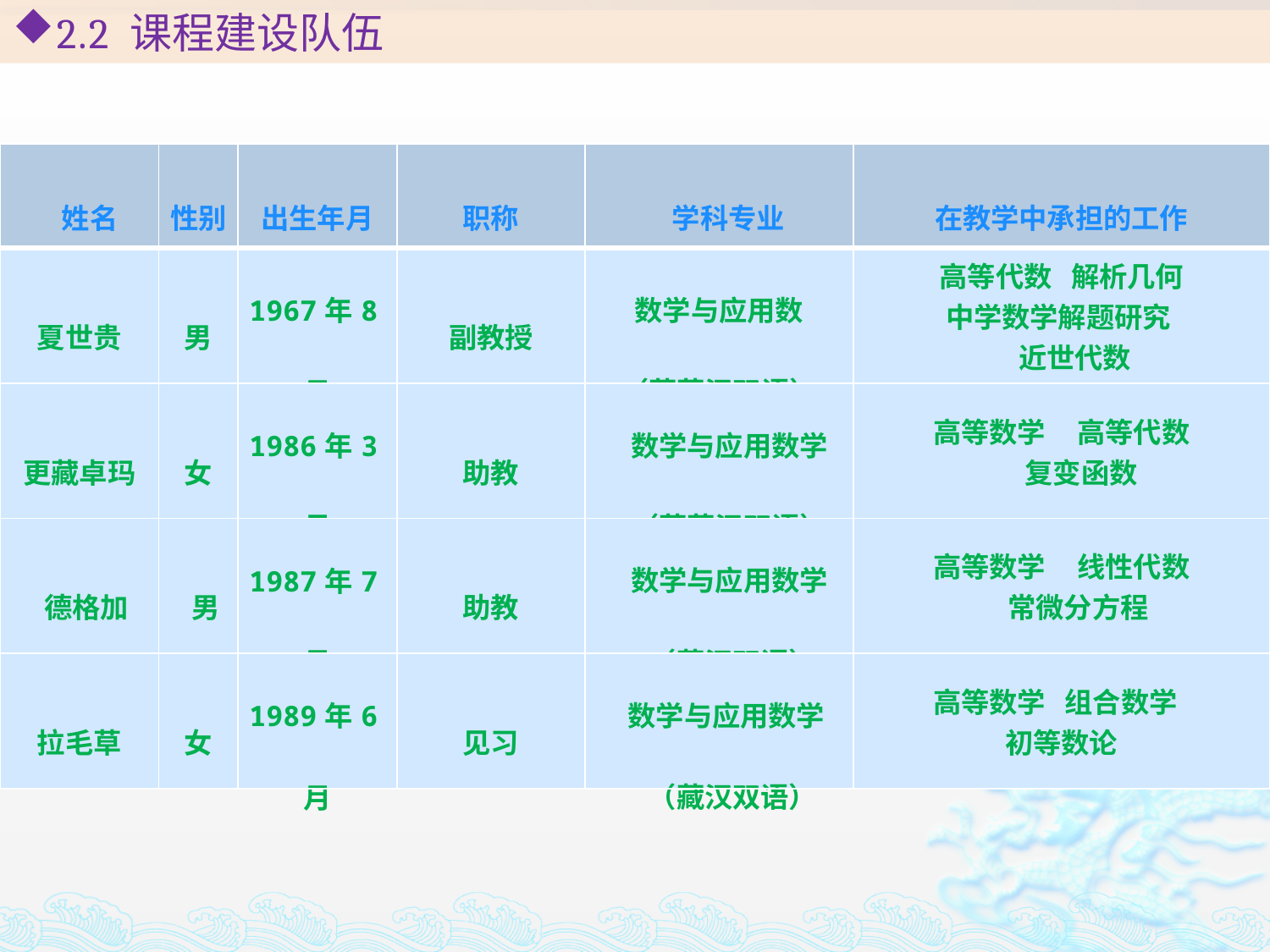

2.2 课程建设队伍
| 姓名 | 性别 | 出生年月 | 职称 | 学科专业 | 在教学中承担的工作 |
| --- | --- | --- | --- | --- | --- |
| 夏世贵 | 男 | 1967年8月 | 副教授 | 数学与应用数 （藏藏汉双语） | 高等代数 解析几何 中学数学解题研究 近世代数 |
| 更藏卓玛 | 女 | 1986年3月 | 助教 | 数学与应用数学 （藏藏汉双语） | 高等数学 高等代数 复变函数 |
| 德格加 | 男 | 1987年7月 | 助教 | 数学与应用数学 （藏汉双语） | 高等数学 线性代数 常微分方程 |
| 拉毛草 | 女 | 1989年6月 | 见习 | 数学与应用数学 （藏汉双语） | 高等数学 组合数学 初等数论 |